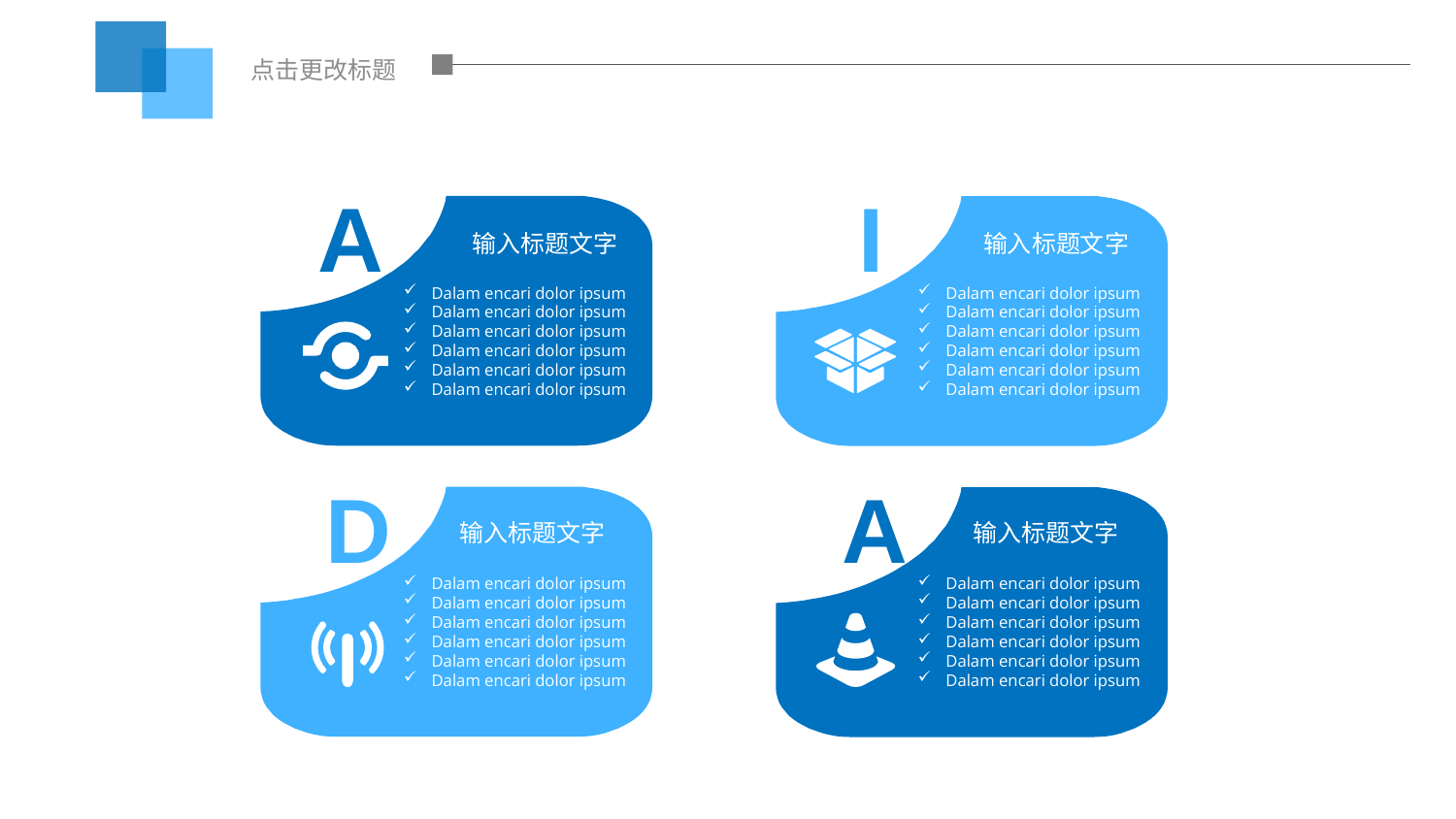

点击更改标题

A

I

输入标题文字
输入标题文字
Dalam encari dolor ipsum
Dalam encari dolor ipsum
Dalam encari dolor ipsum
Dalam encari dolor ipsum
Dalam encari dolor ipsum
Dalam encari dolor ipsum
Dalam encari dolor ipsum
Dalam encari dolor ipsum
Dalam encari dolor ipsum
Dalam encari dolor ipsum
Dalam encari dolor ipsum
Dalam encari dolor ipsum

D

A

输入标题文字
输入标题文字
Dalam encari dolor ipsum
Dalam encari dolor ipsum
Dalam encari dolor ipsum
Dalam encari dolor ipsum
Dalam encari dolor ipsum
Dalam encari dolor ipsum
Dalam encari dolor ipsum
Dalam encari dolor ipsum
Dalam encari dolor ipsum
Dalam encari dolor ipsum
Dalam encari dolor ipsum
Dalam encari dolor ipsum